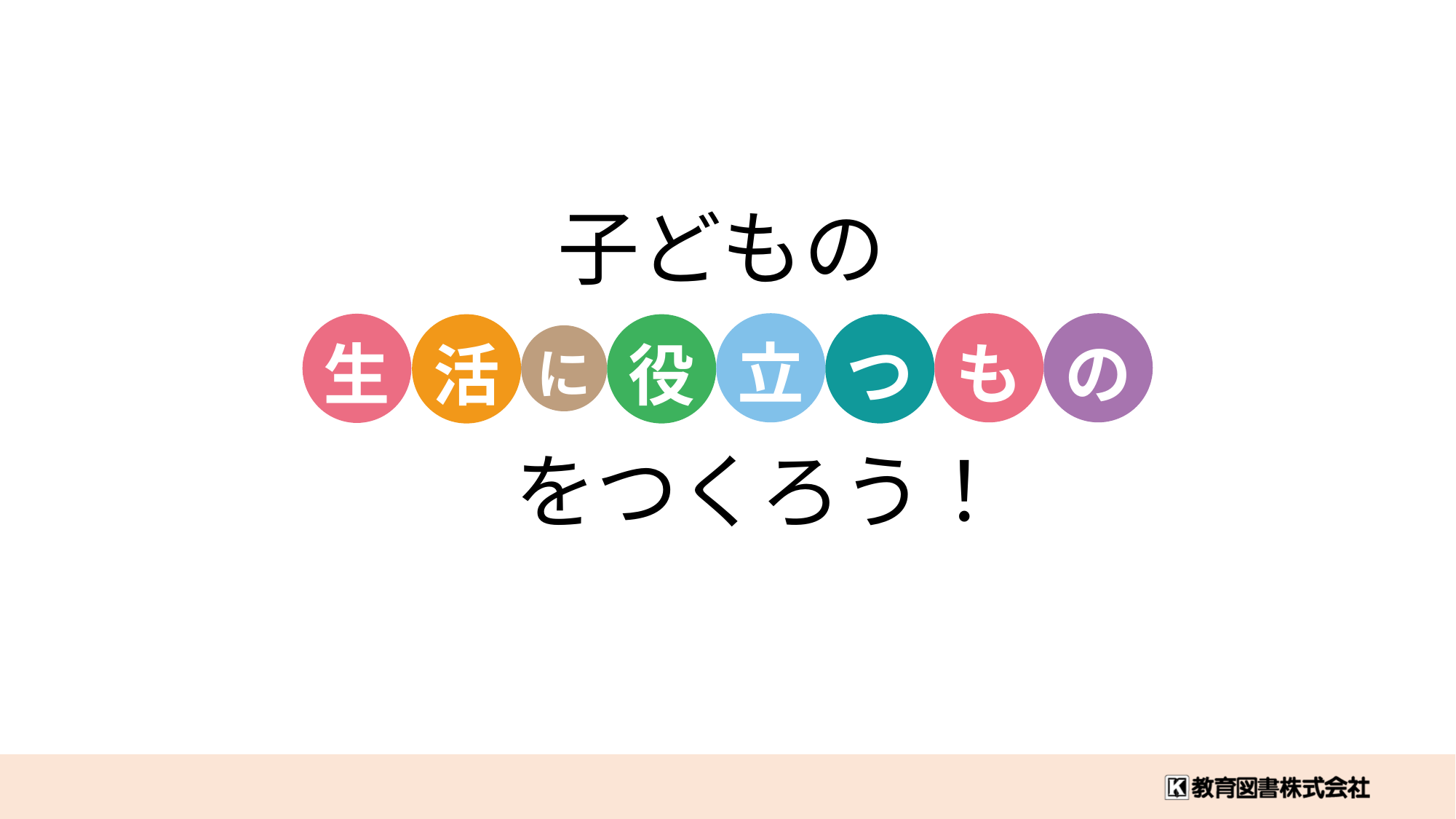

子どもの
立
も
の
生
活
役
つ
に
をつくろう！